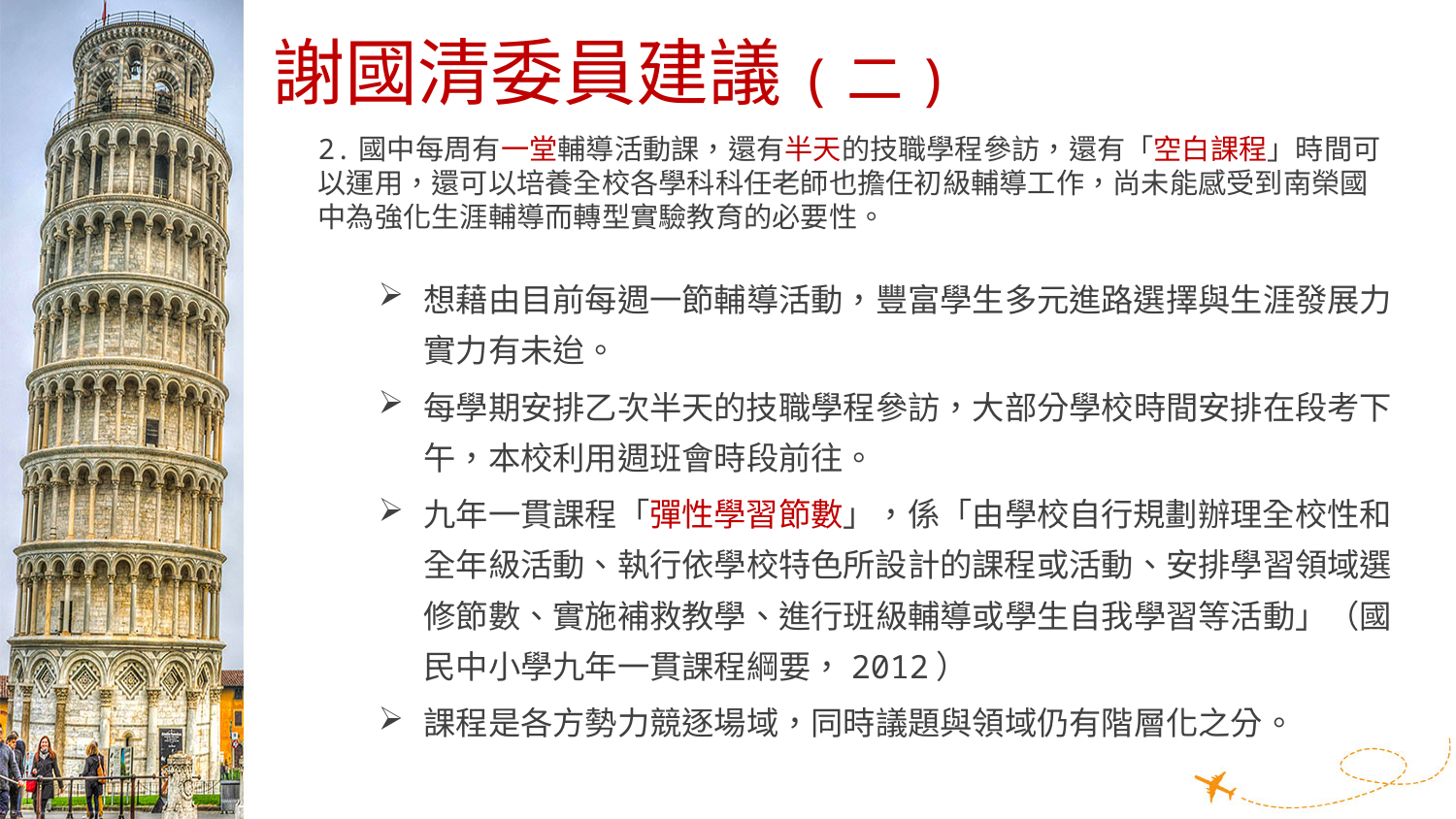

# 謝國清委員建議(二)
2.國中每周有一堂輔導活動課，還有半天的技職學程參訪，還有「空白課程」時間可以運用，還可以培養全校各學科科任老師也擔任初級輔導工作，尚未能感受到南榮國中為強化生涯輔導而轉型實驗教育的必要性。
想藉由目前每週一節輔導活動，豐富學生多元進路選擇與生涯發展力實力有未迨。
每學期安排乙次半天的技職學程參訪，大部分學校時間安排在段考下午，本校利用週班會時段前往。
九年一貫課程「彈性學習節數」，係「由學校自行規劃辦理全校性和全年級活動、執行依學校特色所設計的課程或活動、安排學習領域選修節數、實施補救教學、進行班級輔導或學生自我學習等活動」（國民中小學九年一貫課程綱要，2012）
課程是各方勢力競逐場域，同時議題與領域仍有階層化之分。